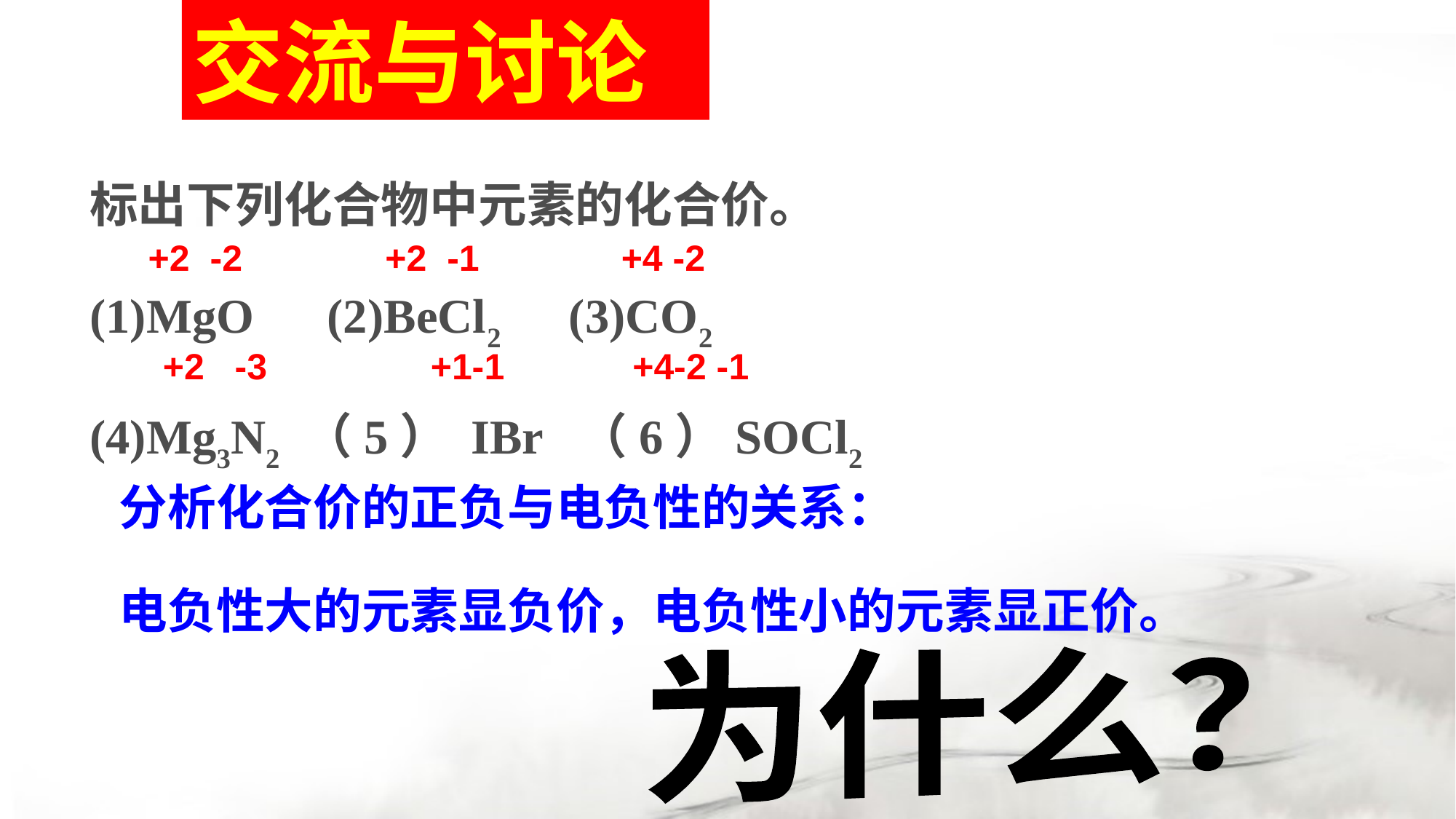

交流与讨论
标出下列化合物中元素的化合价。
(1)MgO      (2)BeCl2      (3)CO2
(4)Mg3N2 （5） IBr  （6）SOCl2
 +2  -2
 +2  -1
 +4 -2
 +2   -3
 +1-1
+4-2 -1
分析化合价的正负与电负性的关系：
电负性大的元素显负价，电负性小的元素显正价。
为什么？